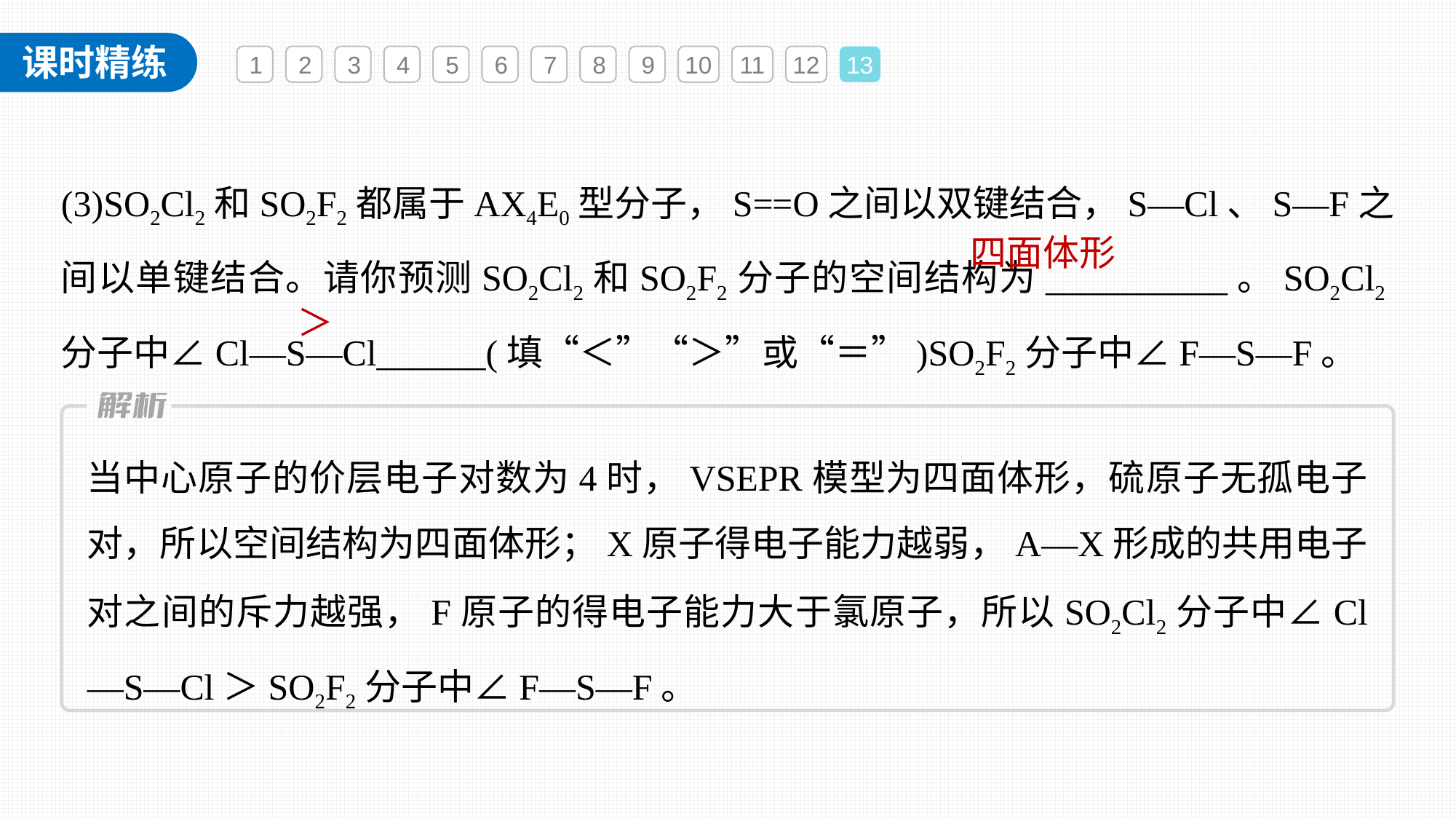

1
2
3
4
5
6
7
8
9
10
11
12
13
(3)SO2Cl2和SO2F2都属于AX4E0型分子，S==O之间以双键结合，S—Cl、S—F之间以单键结合。请你预测SO2Cl2和SO2F2分子的空间结构为__________。SO2Cl2分子中∠Cl—S—Cl______(填“＜”“＞”或“＝”)SO2F2分子中∠F—S—F。
四面体形
＞

当中心原子的价层电子对数为4时，VSEPR模型为四面体形，硫原子无孤电子对，所以空间结构为四面体形；X原子得电子能力越弱，A—X形成的共用电子对之间的斥力越强，F原子的得电子能力大于氯原子，所以SO2Cl2分子中∠Cl—S—Cl＞SO2F2分子中∠F—S—F。